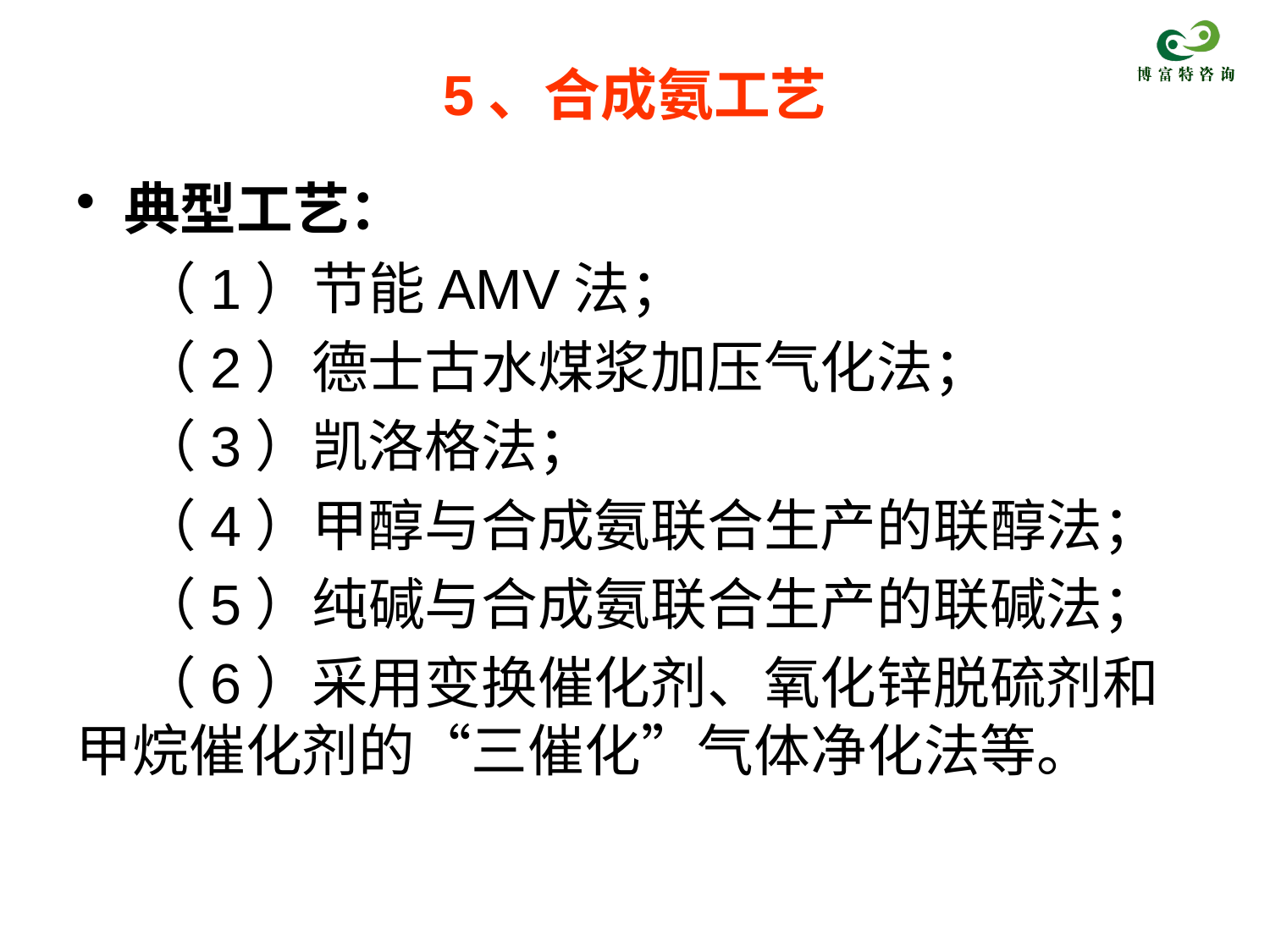

# 5、合成氨工艺
典型工艺：
    （1）节能AMV法；
    （2）德士古水煤浆加压气化法；
    （3）凯洛格法；
    （4）甲醇与合成氨联合生产的联醇法；
    （5）纯碱与合成氨联合生产的联碱法；
    （6）采用变换催化剂、氧化锌脱硫剂和甲烷催化剂的“三催化”气体净化法等。